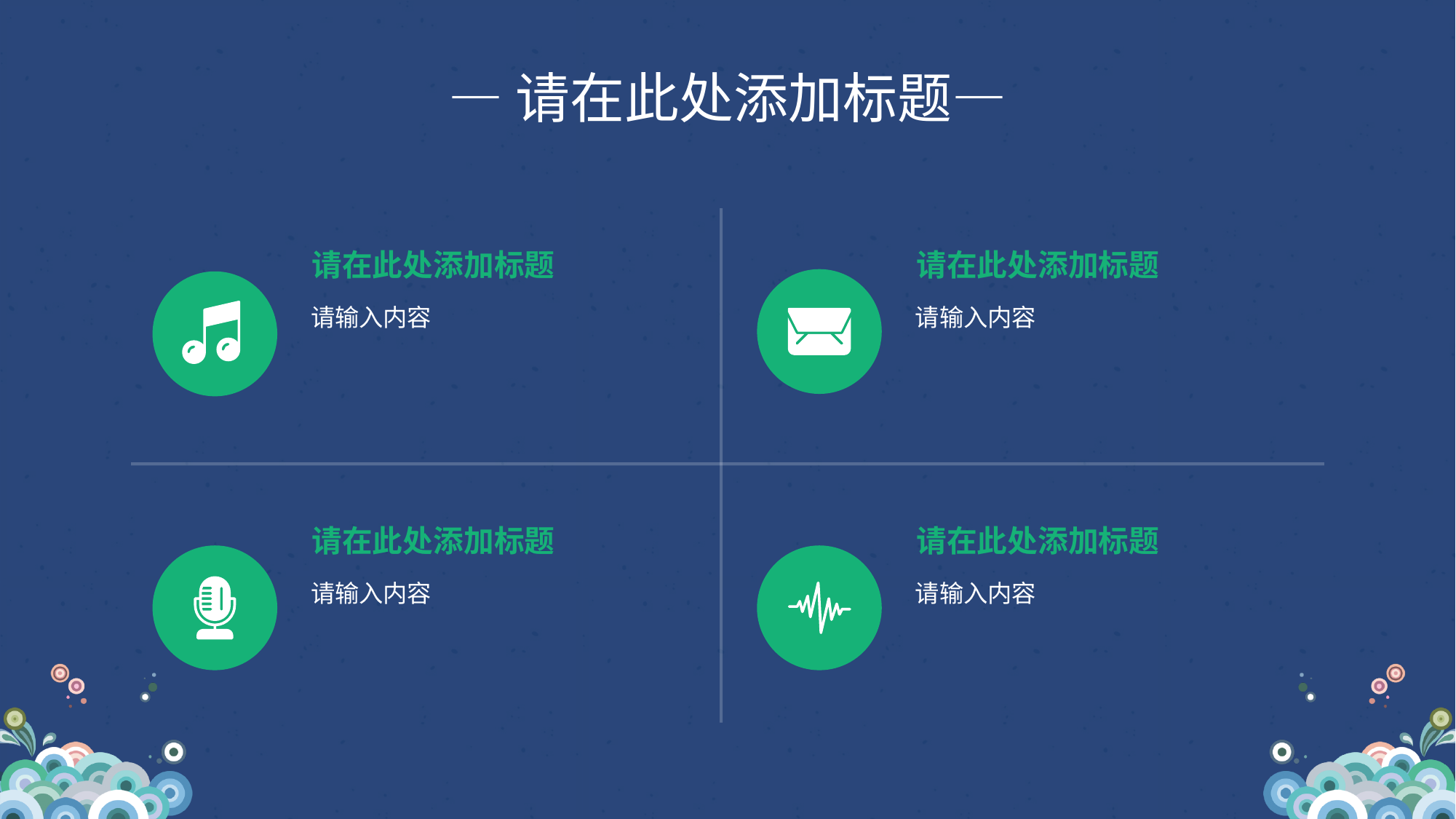

—请在此处添加标题—
请在此处添加标题
请在此处添加标题

请输入内容
请输入内容
请在此处添加标题
请在此处添加标题

请输入内容
请输入内容